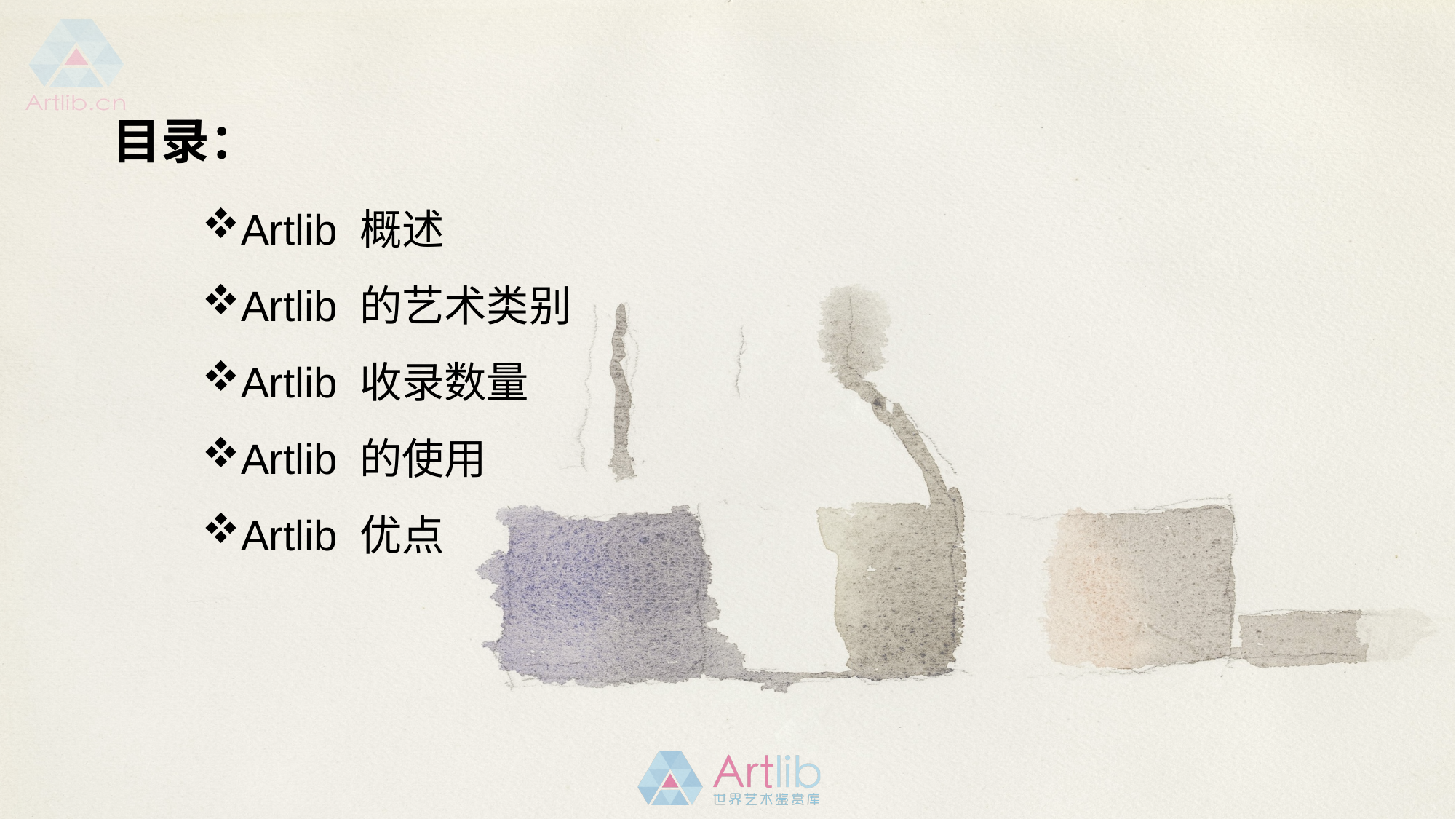

目录：
Artlib 概述
Artlib 的艺术类别
Artlib 收录数量
Artlib 的使用
Artlib 优点